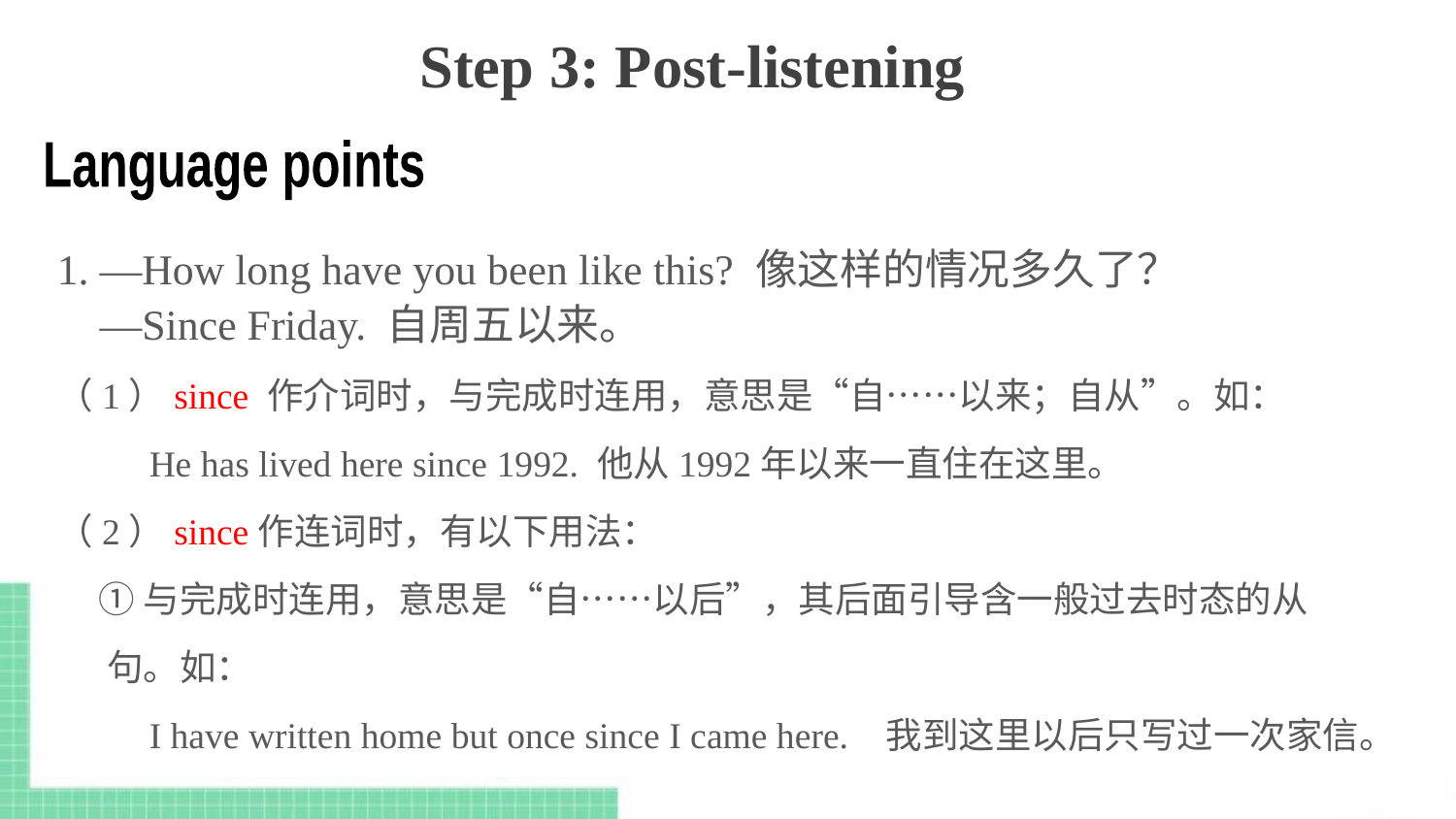

Step 3: Post-listening
Language points
1. —How long have you been like this? 像这样的情况多久了？
    —Since Friday. 自周五以来。
（1）since 作介词时，与完成时连用，意思是“自……以来；自从”。如：
          He has lived here since 1992. 他从1992年以来一直住在这里。
（2）since作连词时，有以下用法：
     ①与完成时连用，意思是“自……以后”，其后面引导含一般过去时态的从
     句。如：
          I have written home but once since I came here.   我到这里以后只写过一次家信。